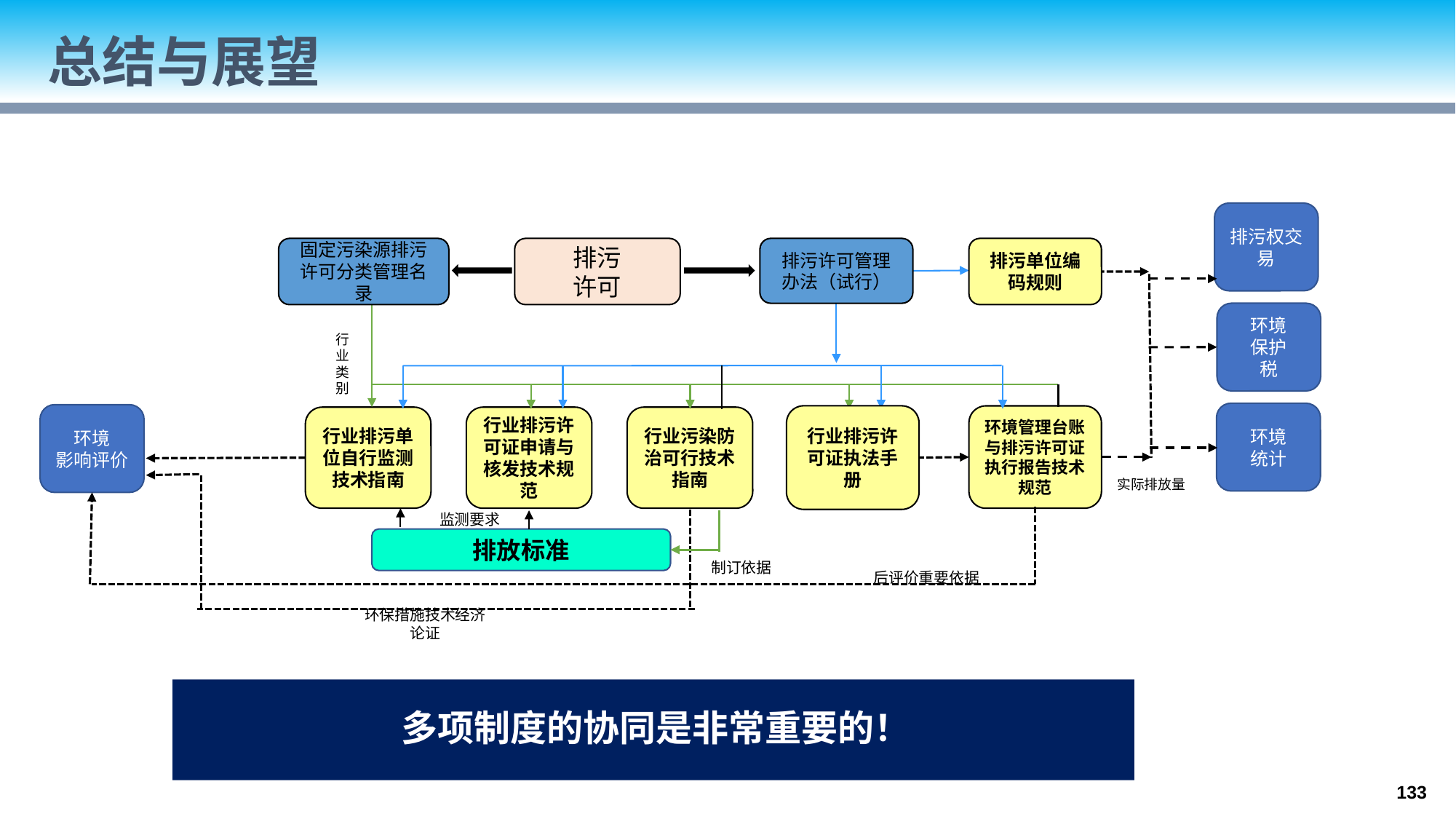

# 总结与展望
排污权交易
固定污染源排污许可分类管理名录
排污
许可
排污许可管理办法（试行）
排污单位编码规则

环境
保护
税
行业类别
环境
统计
环境
影响评价
行业排污许可证执法手册
环境管理台账与排污许可证执行报告技术规范
行业排污单位自行监测技术指南
行业排污许可证申请与核发技术规范

行业污染防治可行技术指南

实际排放量
监测要求
排放标准
制订依据
后评价重要依据
环保措施技术经济论证
多项制度的协同是非常重要的！
133